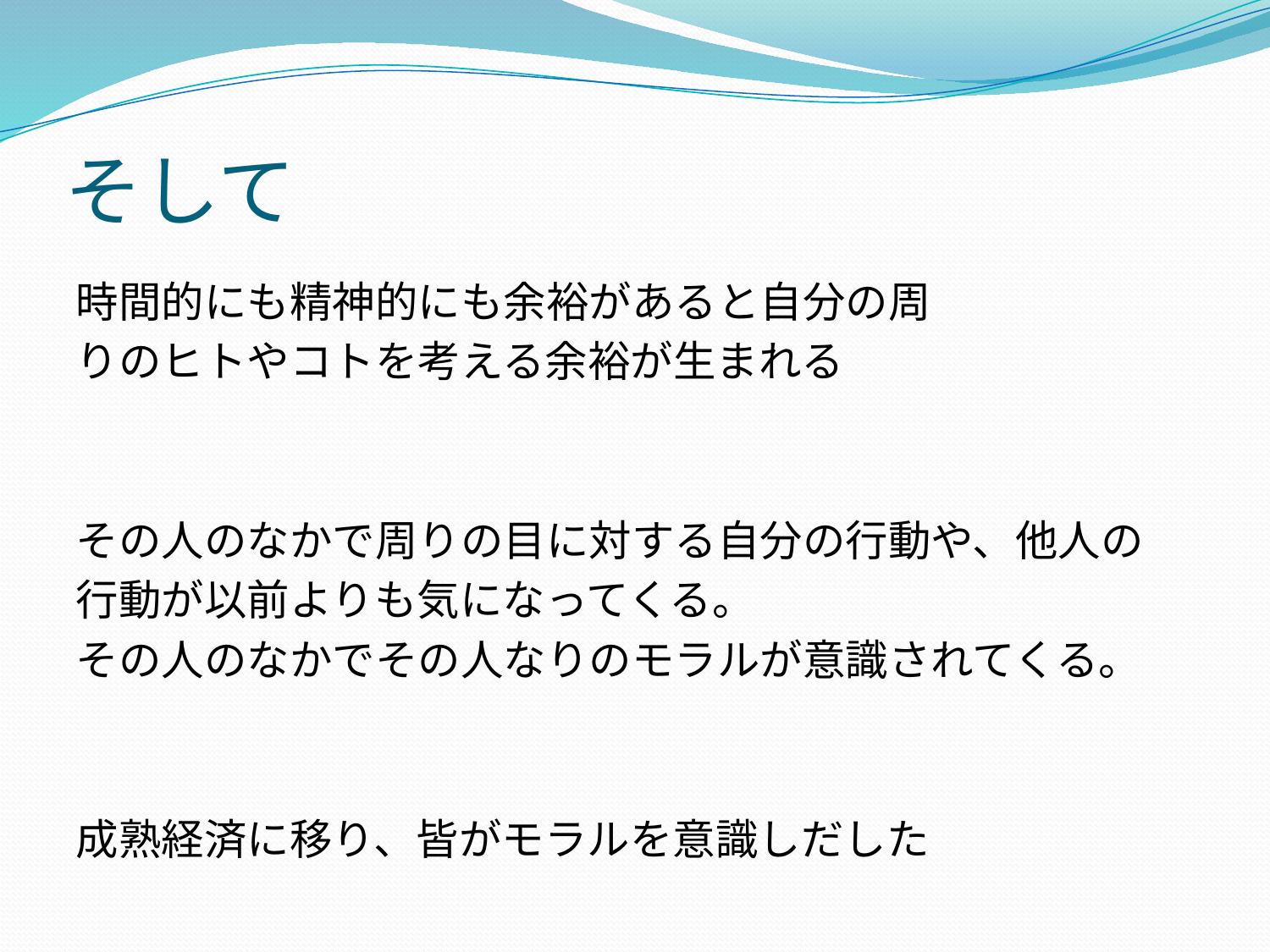

# そして
時間的にも精神的にも余裕があると自分の周
りのヒトやコトを考える余裕が生まれる

その人のなかで周りの目に対する自分の行動や、他人の
行動が以前よりも気になってくる。
その人のなかでその人なりのモラルが意識されてくる。

成熟経済に移り、皆がモラルを意識しだした